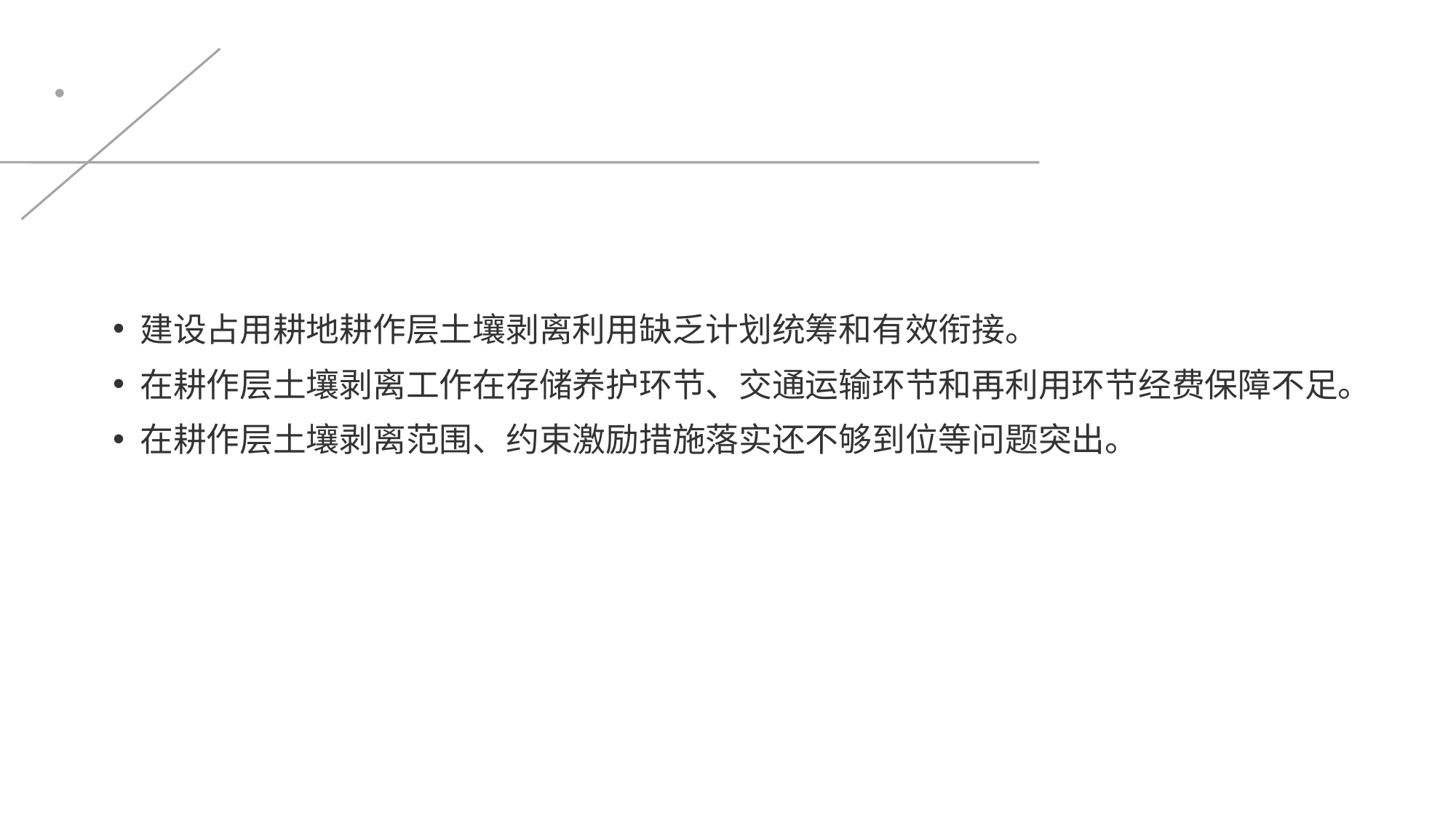

建设占用耕地耕作层土壤剥离利用缺乏计划统筹和有效衔接。
在耕作层土壤剥离工作在存储养护环节、交通运输环节和再利用环节经费保障不足。
在耕作层土壤剥离范围、约束激励措施落实还不够到位等问题突出。